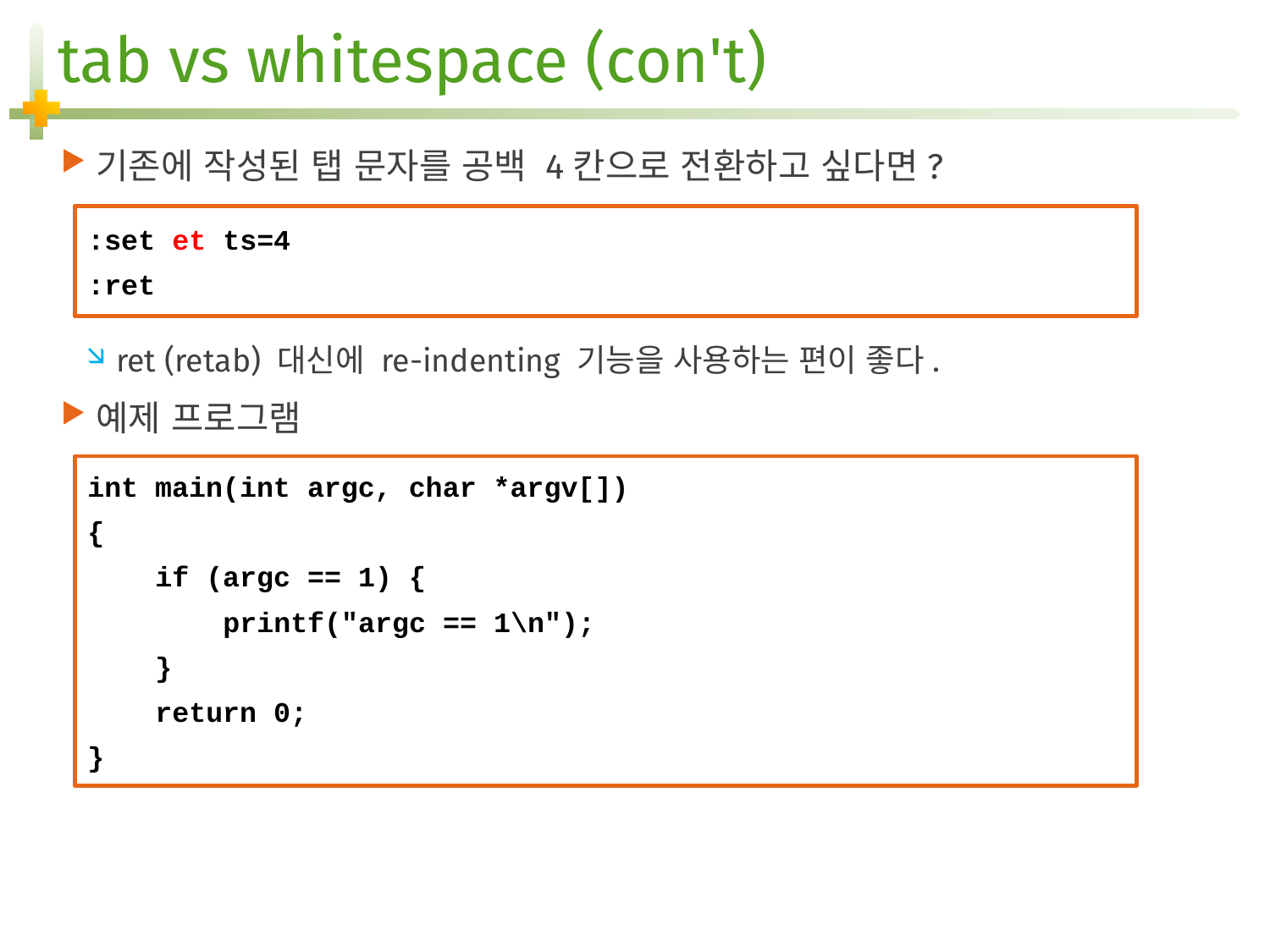

# tab vs whitespace (con't)
기존에 작성된 탭 문자를 공백 4칸으로 전환하고 싶다면?

ret (retab) 대신에 re-indenting 기능을 사용하는 편이 좋다.
예제 프로그램
:set et ts=4
:ret
int main(int argc, char *argv[])
{
    if (argc == 1) {
        printf("argc == 1\n");
    }
    return 0;
}